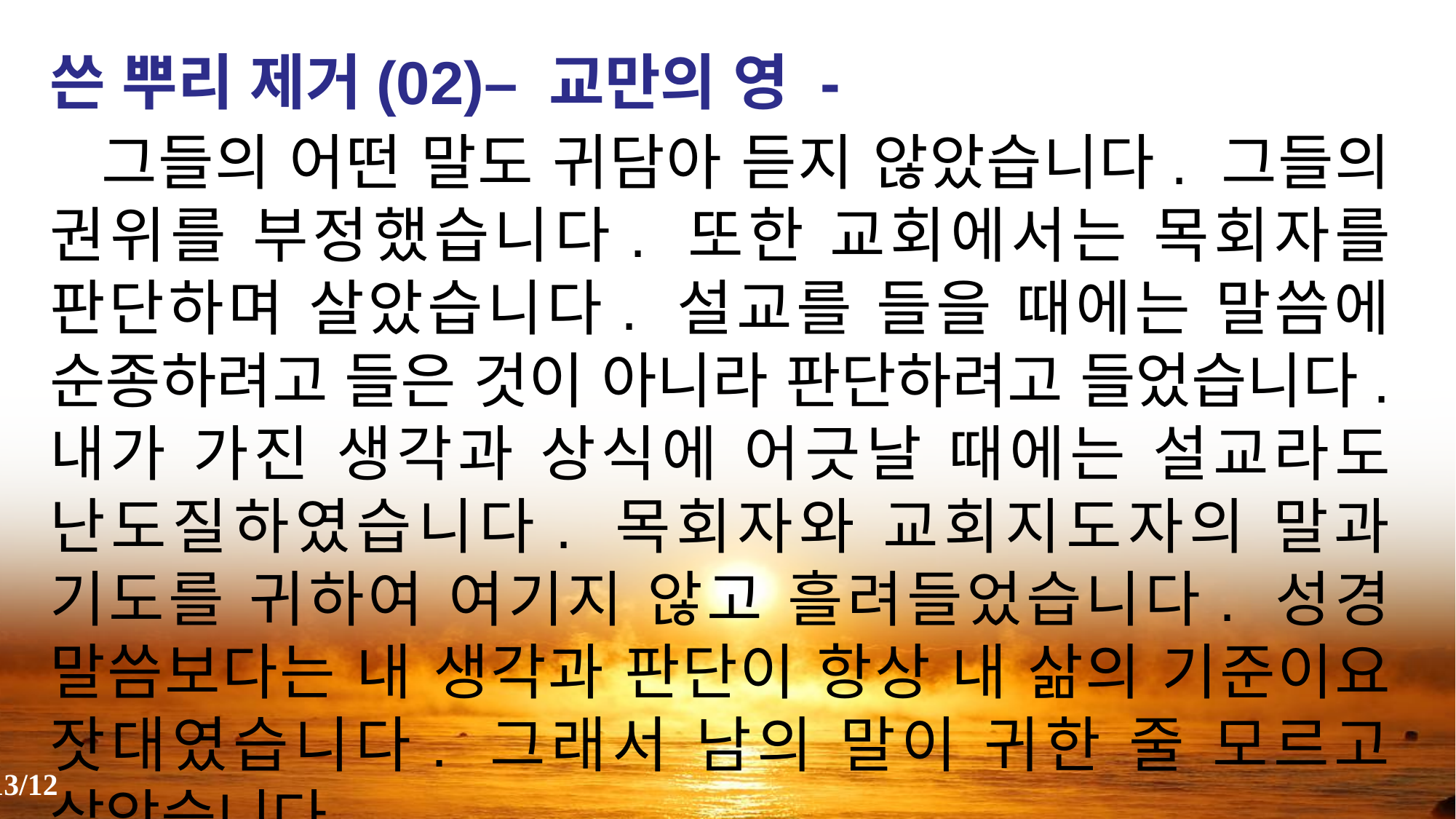

쓴 뿌리 제거(02)– 교만의 영 -
  그들의 어떤 말도 귀담아 듣지 않았습니다. 그들의 권위를 부정했습니다. 또한 교회에서는 목회자를 판단하며 살았습니다. 설교를 들을 때에는 말씀에 순종하려고 들은 것이 아니라 판단하려고 들었습니다. 내가 가진 생각과 상식에 어긋날 때에는 설교라도 난도질하였습니다. 목회자와 교회지도자의 말과 기도를 귀하여 여기지 않고 흘려들었습니다. 성경 말씀보다는 내 생각과 판단이 항상 내 삶의 기준이요 잣대였습니다. 그래서 남의 말이 귀한 줄 모르고 살았습니다.